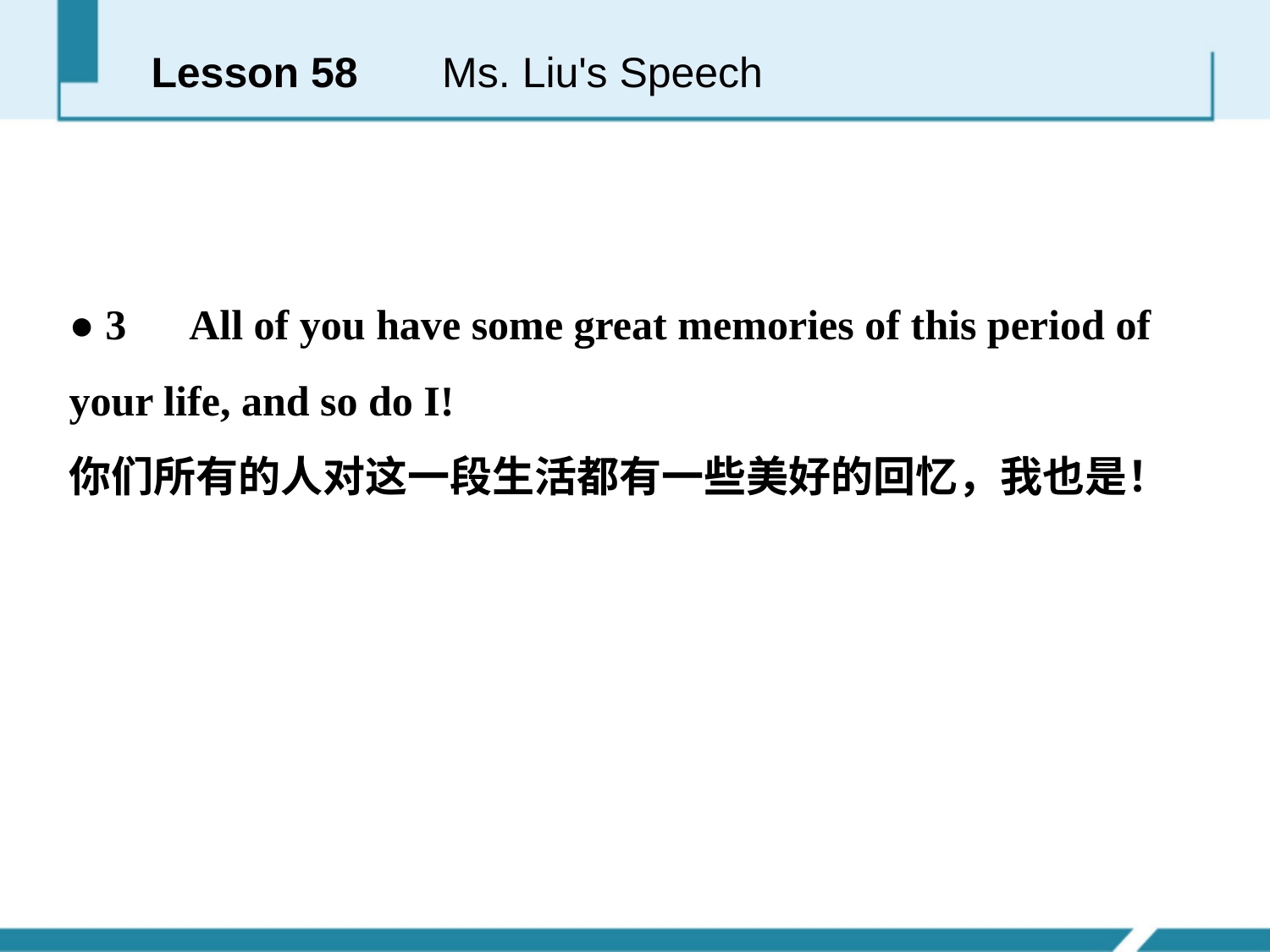

Lesson 58 　 Ms. Liu's Speech
● 3　All of you have some great memories of this period of your life, and so do I!
你们所有的人对这一段生活都有一些美好的回忆，我也是！